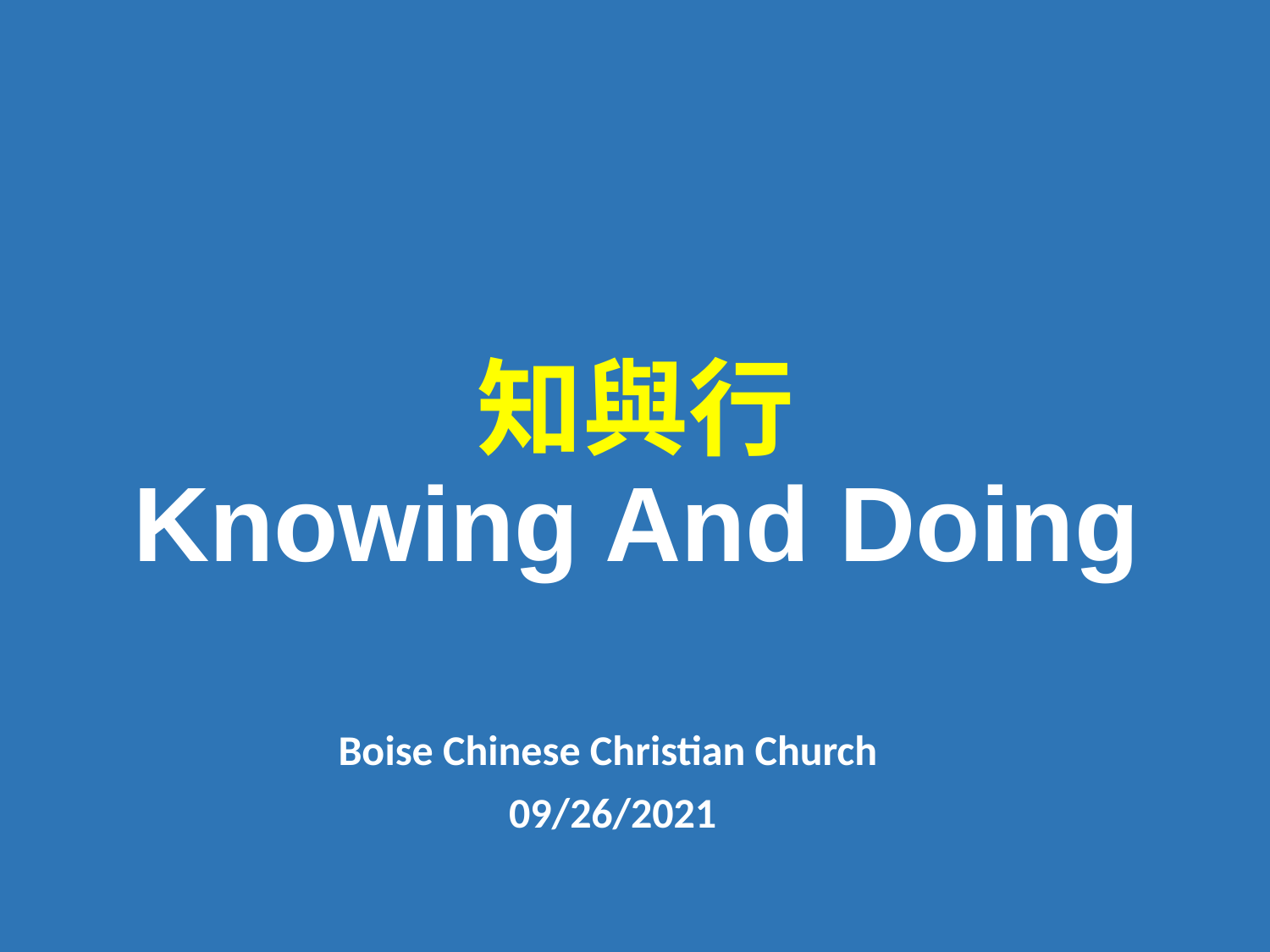

# 知與行 Knowing And Doing
Boise Chinese Christian Church
09/26/2021